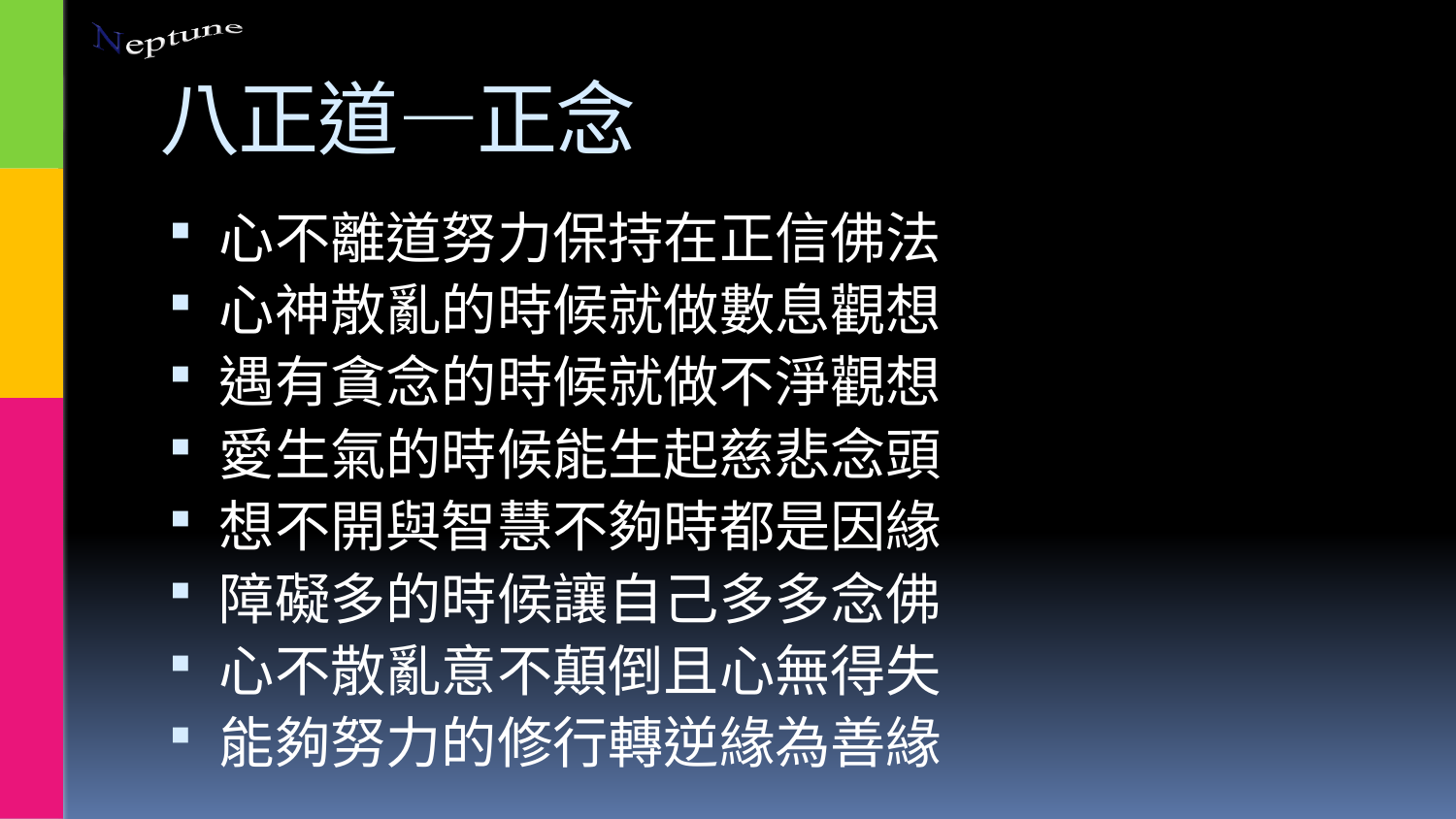

# 八正道—正念
心不離道努力保持在正信佛法
心神散亂的時候就做數息觀想
遇有貪念的時候就做不淨觀想
愛生氣的時候能生起慈悲念頭
想不開與智慧不夠時都是因緣
障礙多的時候讓自己多多念佛
心不散亂意不顛倒且心無得失
能夠努力的修行轉逆緣為善緣